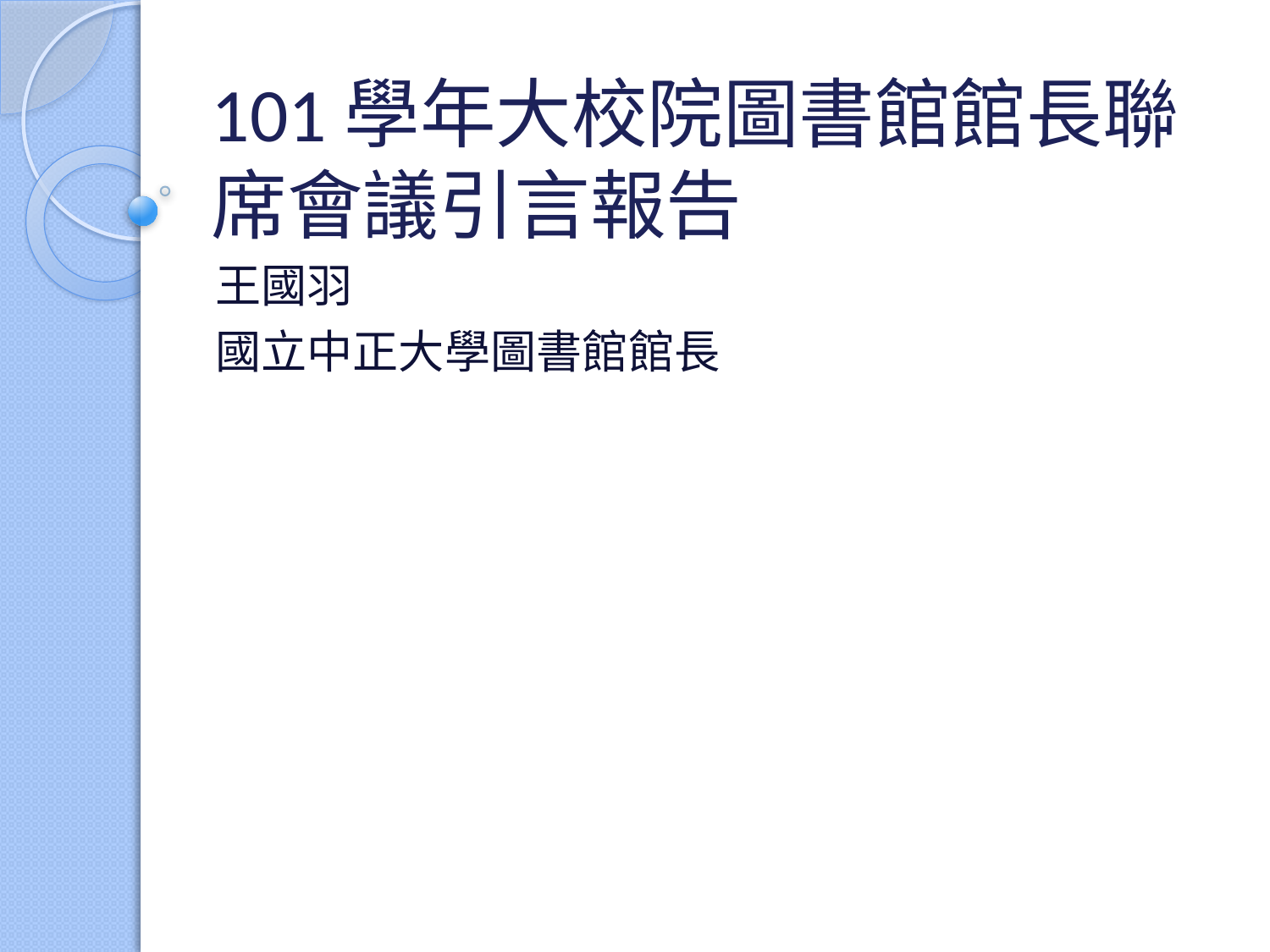

# 101學年大校院圖書館館長聯席會議引言報告
王國羽
國立中正大學圖書館館長